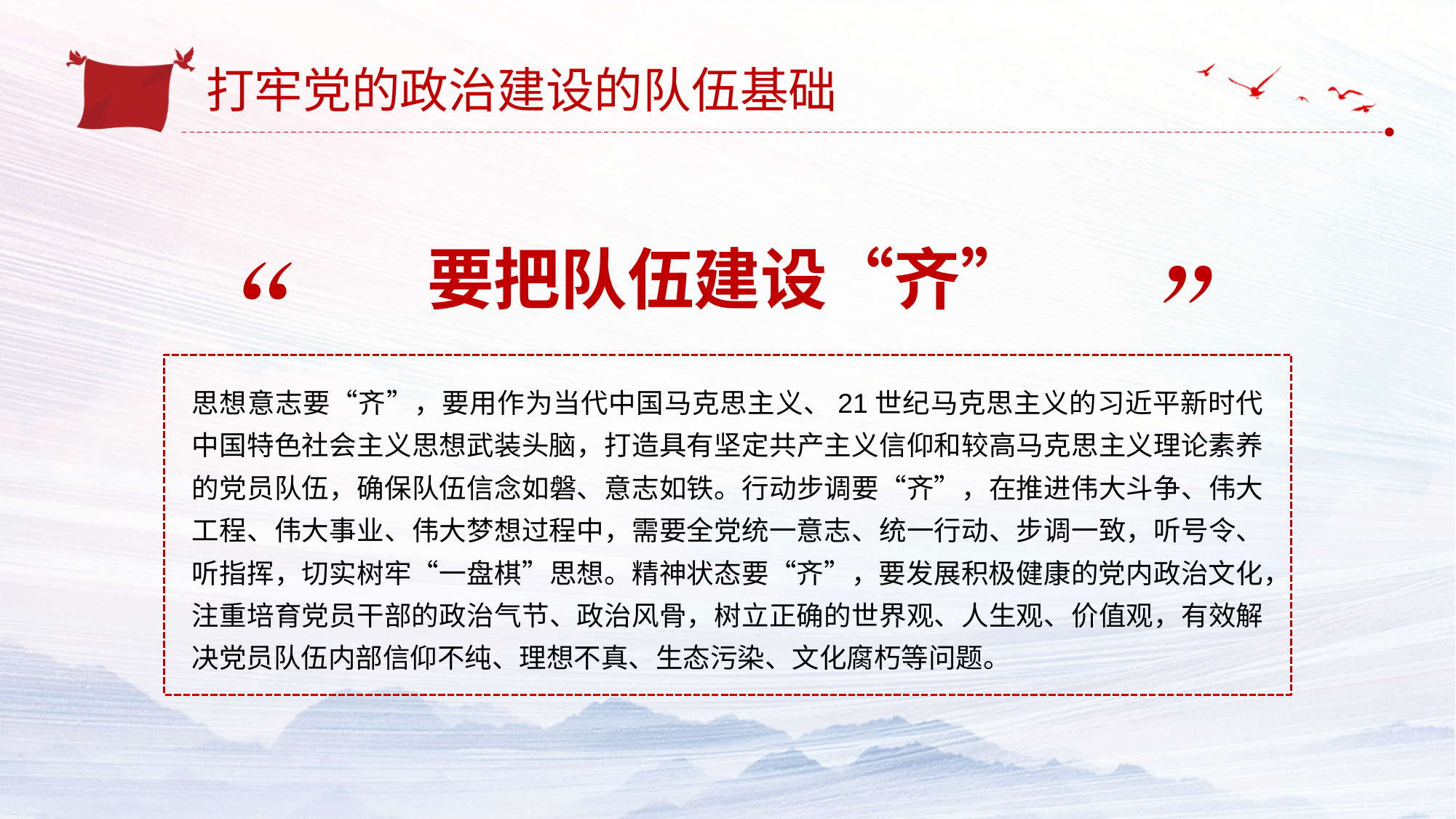

打牢党的政治建设的队伍基础
要把队伍建设“齐”

思想意志要“齐”，要用作为当代中国马克思主义、21世纪马克思主义的习近平新时代中国特色社会主义思想武装头脑，打造具有坚定共产主义信仰和较高马克思主义理论素养的党员队伍，确保队伍信念如磐、意志如铁。行动步调要“齐”，在推进伟大斗争、伟大工程、伟大事业、伟大梦想过程中，需要全党统一意志、统一行动、步调一致，听号令、听指挥，切实树牢“一盘棋”思想。精神状态要“齐”，要发展积极健康的党内政治文化，注重培育党员干部的政治气节、政治风骨，树立正确的世界观、人生观、价值观，有效解决党员队伍内部信仰不纯、理想不真、生态污染、文化腐朽等问题。